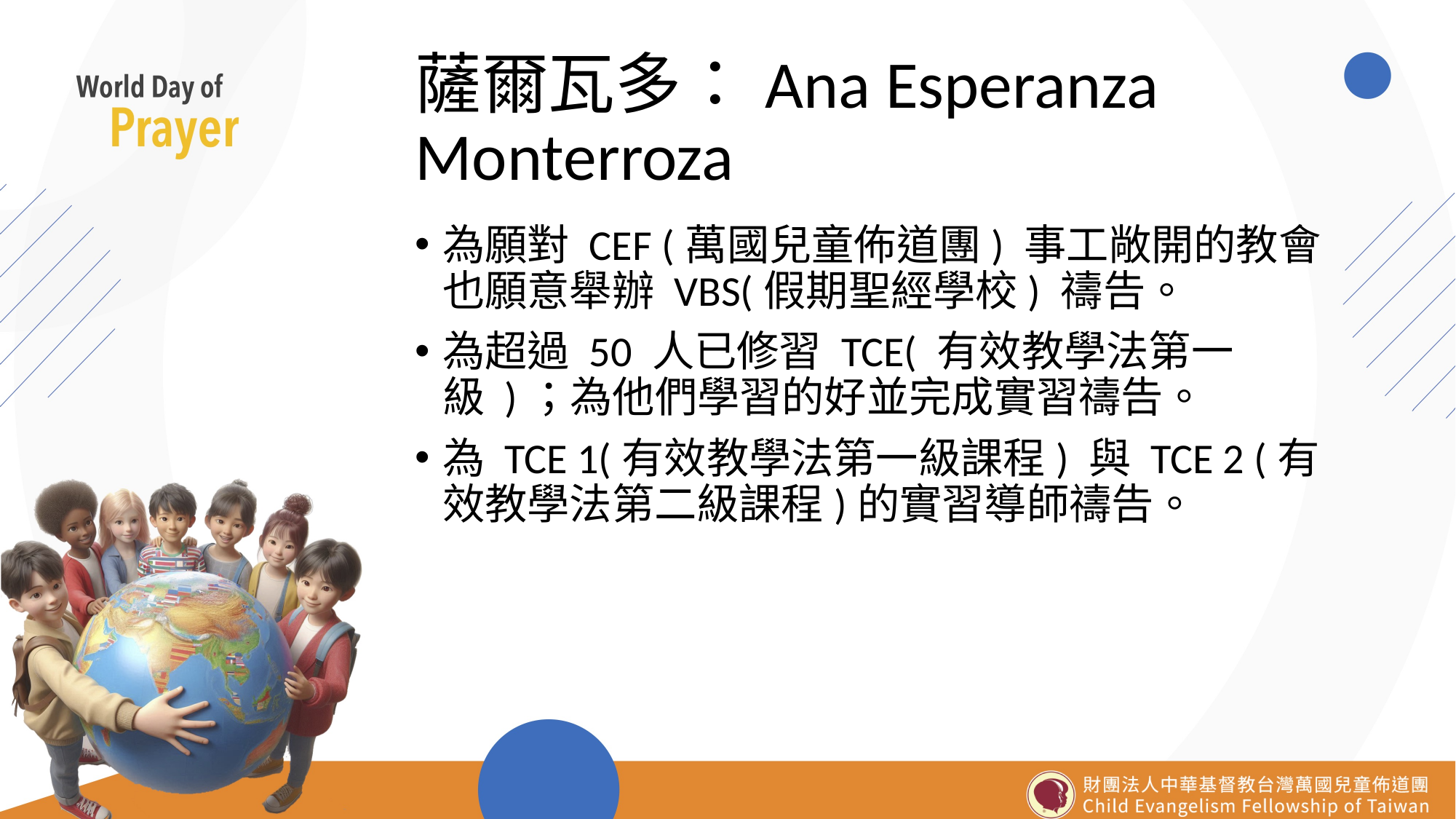

# 薩爾瓦多：Ana Esperanza Monterroza
為願對 CEF (萬國兒童佈道團) 事工敞開的教會也願意舉辦 VBS(假期聖經學校) 禱告。
為超過 50 人已修習 TCE( 有效教學法第一級 )；為他們學習的好並完成實習禱告。
為 TCE 1(有效教學法第一級課程) 與 TCE 2 (有效教學法第二級課程)的實習導師禱告。